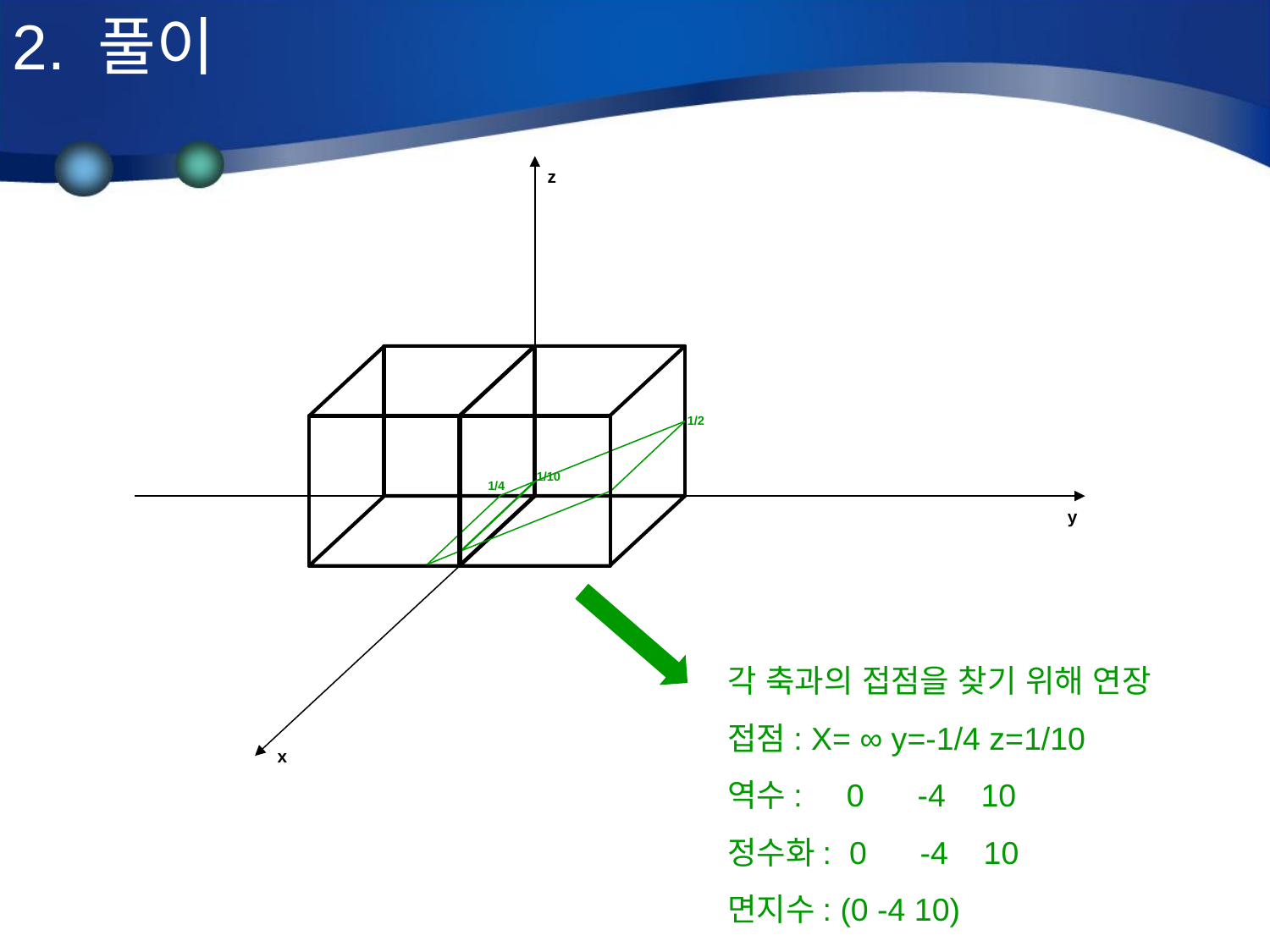

2. 풀이
z

1/2

1/10
1/4

y

각 축과의 접점을 찾기 위해 연장
접점: X= ∞ y=-1/4 z=1/10
역수:     0      -4    10
정수화:  0      -4    10
면지수: (0 -4 10)
x